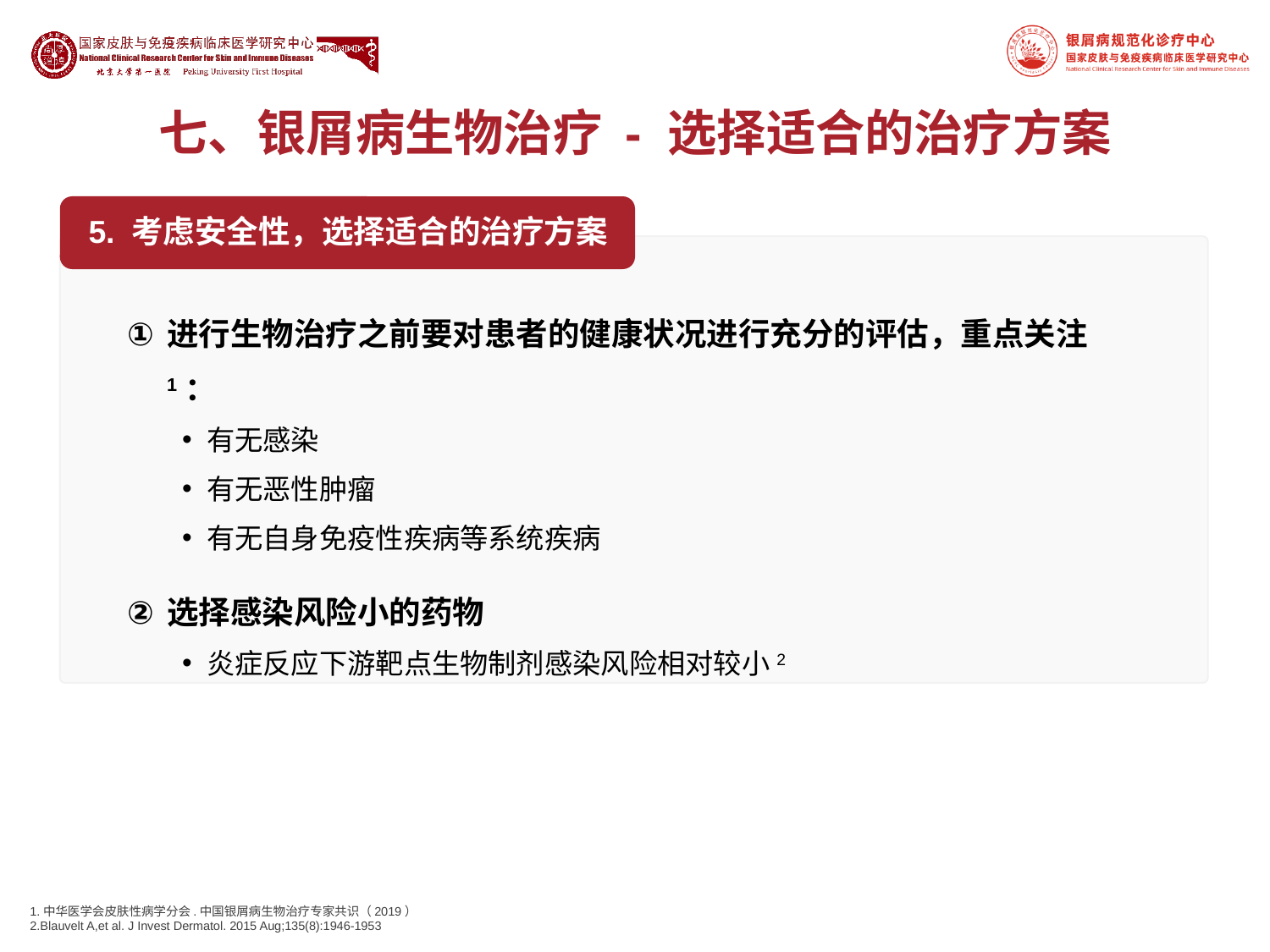

# 七、银屑病生物治疗 - 选择适合的治疗方案
5. 考虑安全性，选择适合的治疗方案

进行生物治疗之前要对患者的健康状况进行充分的评估，重点关注1：
有无感染
有无恶性肿瘤
有无自身免疫性疾病等系统疾病
选择感染风险小的药物
炎症反应下游靶点生物制剂感染风险相对较小2
1.中华医学会皮肤性病学分会.中国银屑病生物治疗专家共识（2019）
2.Blauvelt A,et al. J Invest Dermatol. 2015 Aug;135(8):1946-1953